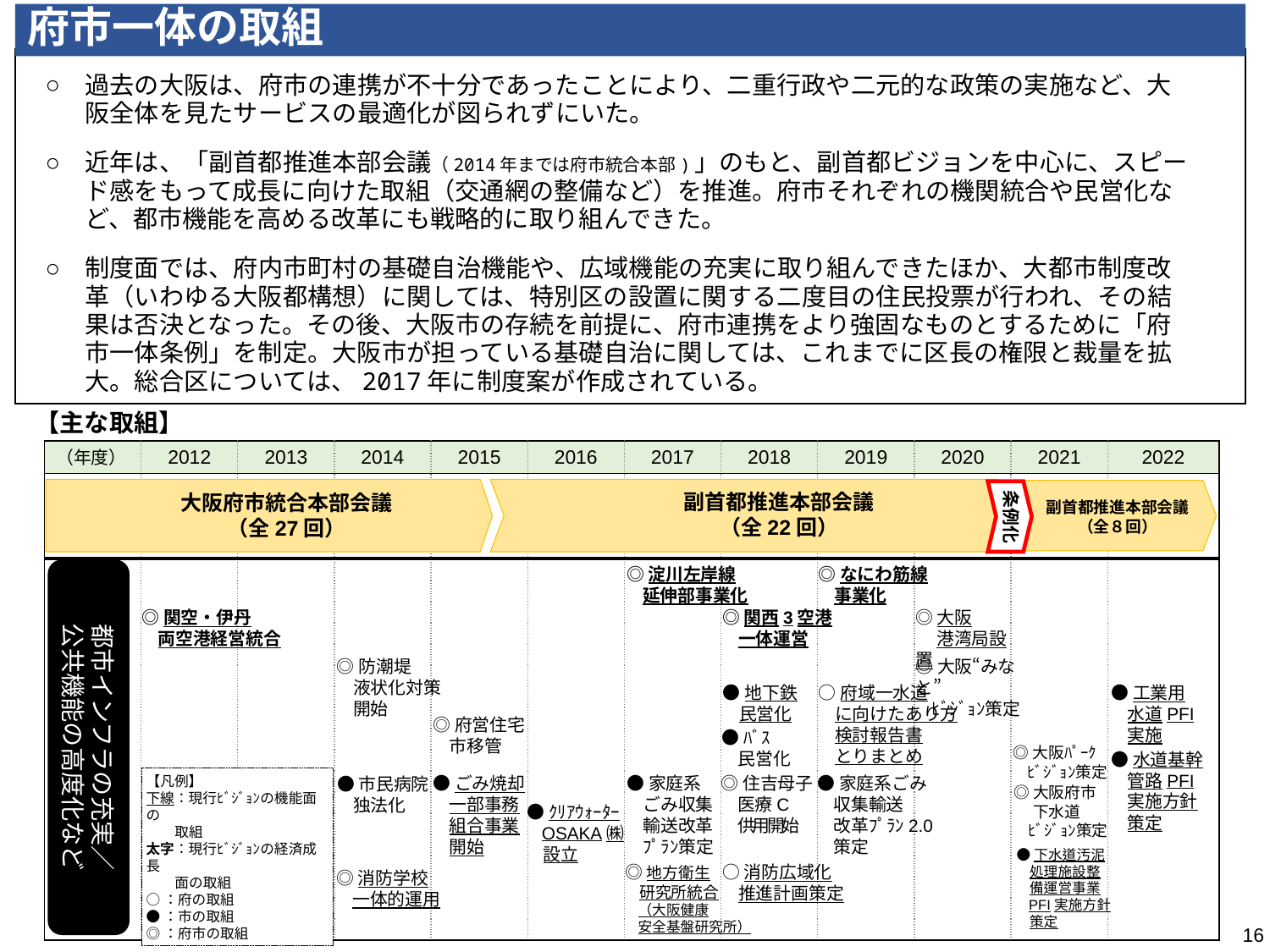

府市一体の取組
　■　府市一体の取組

過去の大阪は、府市の連携が不十分であったことにより、二重行政や二元的な政策の実施など、大阪全体を見たサービスの最適化が図られずにいた。
近年は、「副首都推進本部会議（2014年までは府市統合本部)」のもと、副首都ビジョンを中心に、スピード感をもって成長に向けた取組（交通網の整備など）を推進。府市それぞれの機関統合や民営化など、都市機能を高める改革にも戦略的に取り組んできた。
制度面では、府内市町村の基礎自治機能や、広域機能の充実に取り組んできたほか、大都市制度改革（いわゆる大阪都構想）に関しては、特別区の設置に関する二度目の住民投票が行われ、その結果は否決となった。その後、大阪市の存続を前提に、府市連携をより強固なものとするために「府市一体条例」を制定。大阪市が担っている基礎自治に関しては、これまでに区長の権限と裁量を拡大。総合区については、2017年に制度案が作成されている。
　【主な取組】
|  | 2012 | 2013 | 2014 | 2015 | 2016 | 2017 | 2018 | 2019 | 2020 | 2021 | 2022 |
| --- | --- | --- | --- | --- | --- | --- | --- | --- | --- | --- | --- |
|  |  |  |  |  |  |  |  |  |  |  |  |
|  |  |  |  |  |  |  |  |  |  |  |  |
|  |  |  |  |  |  |  |  |  |  |  |  |
（年度）
条例化

副首都推進本部会議
（全22回）
大阪府市統合本部会議
（全27回）
副首都推進本部会議
（全８回）
◎なにわ筋線
   事業化
◎淀川左岸線
   延伸部事業化
都市インフラの充実／
公共機能の高度化など
◎関西3空港
   一体運営
◎関空・伊丹
   両空港経営統合
◎大阪
　 港湾局設置
◎大阪“みなと”
   ﾋﾞｼﾞｮﾝ策定
◎防潮堤
   液状化対策
   開始
●地下鉄
   民営化
○府域一水道
   に向けたあり方
   検討報告書
   とりまとめ
●工業用
   水道PFI
   実施
◎府営住宅
   市移管
●ﾊﾞｽ
   民営化
◎大阪ﾊﾟｰｸ
   ﾋﾞｼﾞｮﾝ策定
●水道基幹
   管路PFI
   実施方針
   策定
●ごみ焼却
   一部事務
   組合事業
   開始
●家庭系
   ごみ収集
   輸送改革
   ﾌﾟﾗﾝ策定
◎住吉母子
   医療C
   供用開始
●家庭系ごみ
   収集輸送
   改革ﾌﾟﾗﾝ2.0
   策定
●市民病院
   独法化
◎大阪府市
　 下水道
   ﾋﾞｼﾞｮﾝ策定
【凡例】
下線：現行ﾋﾞｼﾞｮﾝの機能面の
        取組
太字：現行ﾋﾞｼﾞｮﾝの経済成長
        面の取組
○：府の取組
●：市の取組
◎：府市の取組
●ｸﾘｱｳｫｰﾀｰ
   OSAKA㈱
   設立
●下水道汚泥
   処理施設整
   備運営事業
   PFI実施方針
   策定
◎地方衛生
   研究所統合
   （大阪健康
   安全基盤研究所）
○消防広域化
   推進計画策定
◎消防学校
   一体的運用
16